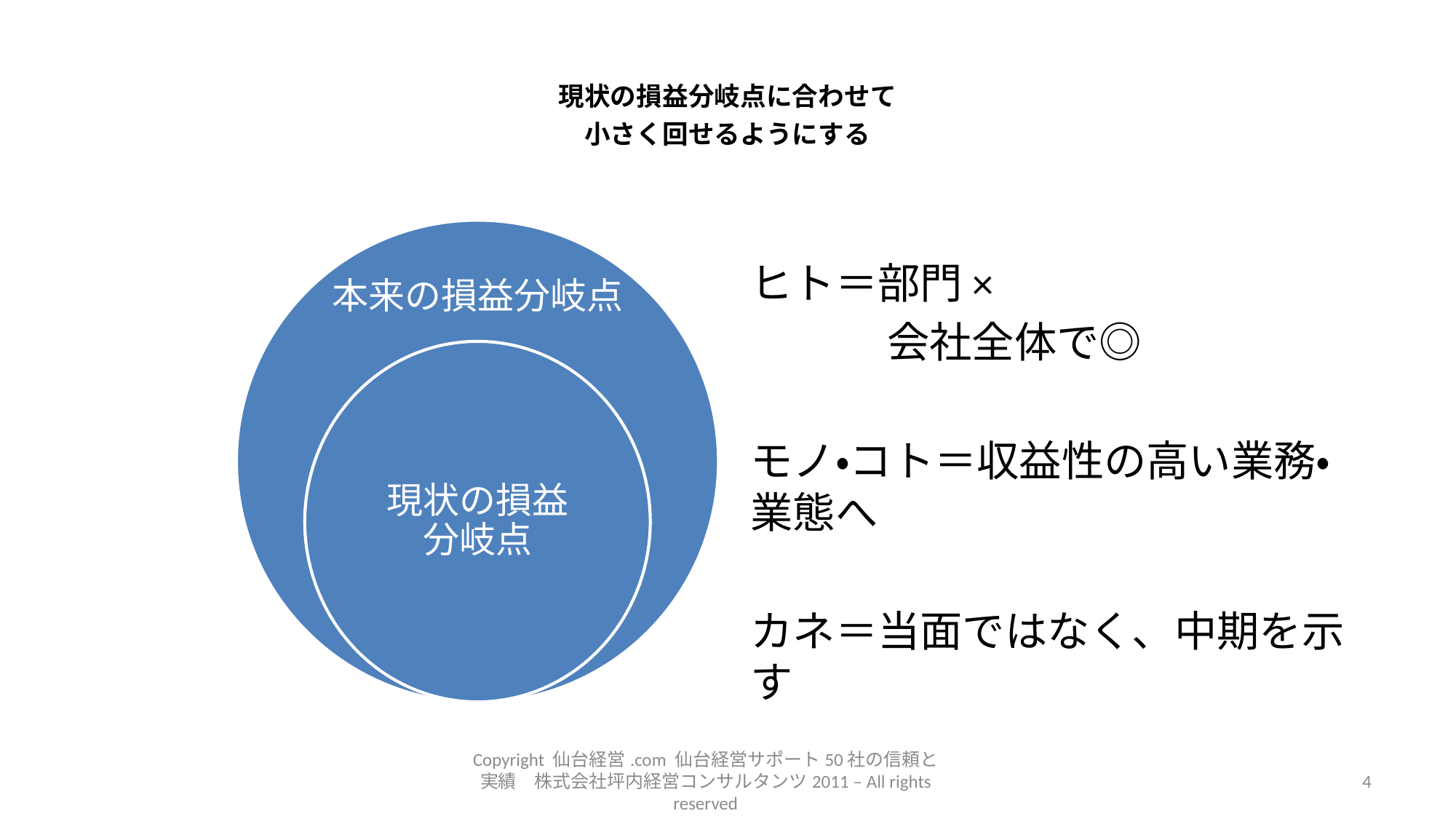

# 現状の損益分岐点に合わせて 小さく回せるようにする
本来の損益分岐点
現状の損益分岐点

ヒト＝部門×
　　　 会社全体で◎

モノ・コト＝収益性の高い業務・業態へ

カネ＝当面ではなく、中期を示す
Copyright 仙台経営.com 仙台経営サポート50社の信頼と実績　株式会社坪内経営コンサルタンツ2011 – All rights reserved
4